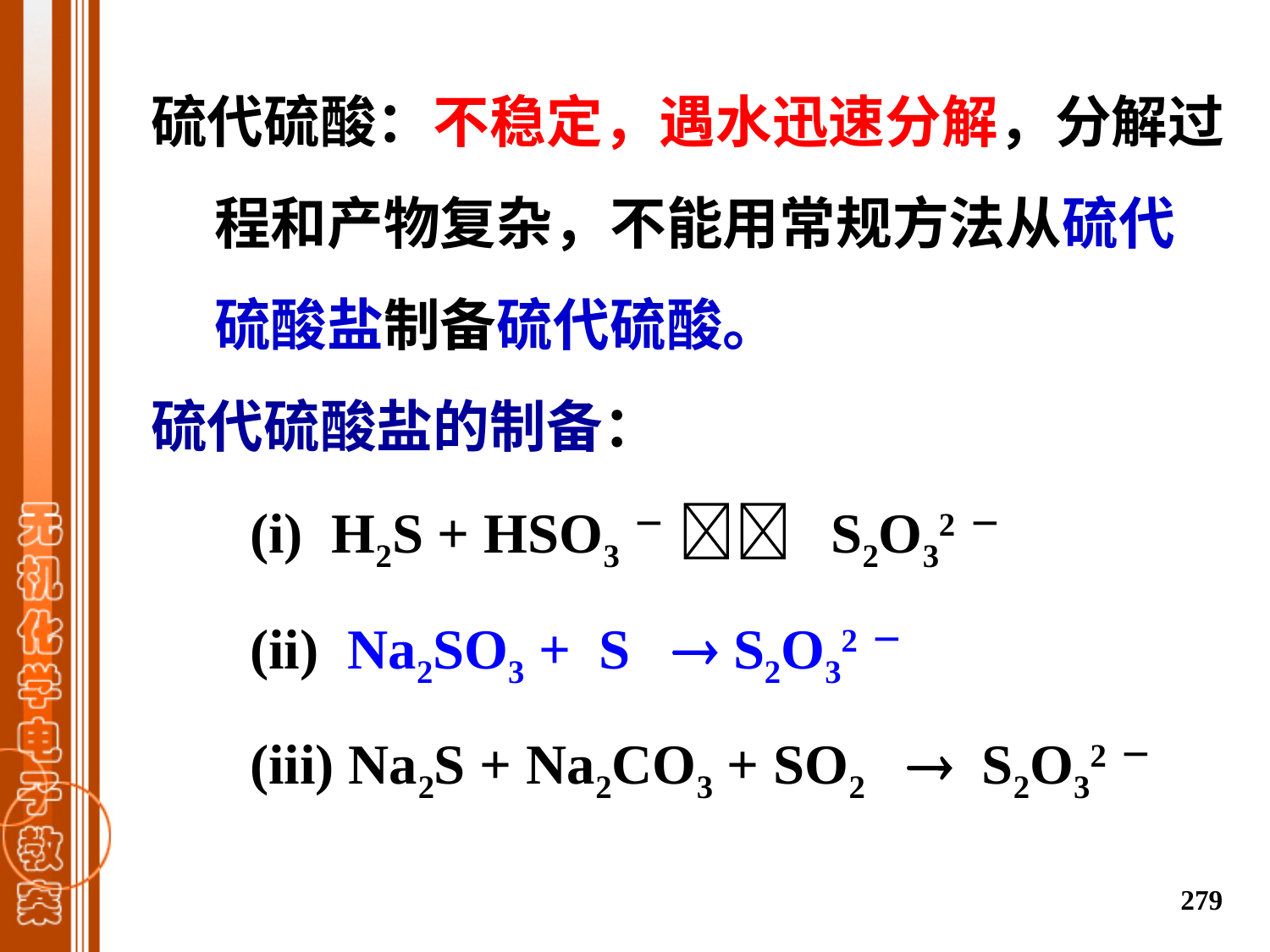

硫代硫酸：不稳定，遇水迅速分解，分解过程和产物复杂，不能用常规方法从硫代硫酸盐制备硫代硫酸。
硫代硫酸盐的制备：
       (i)  H2S + HSO3－  →  S2O32－
       (ii)  Na2SO3 +  S  → S2O32－
       (iii) Na2S + Na2CO3 + SO2  →  S2O32－
279